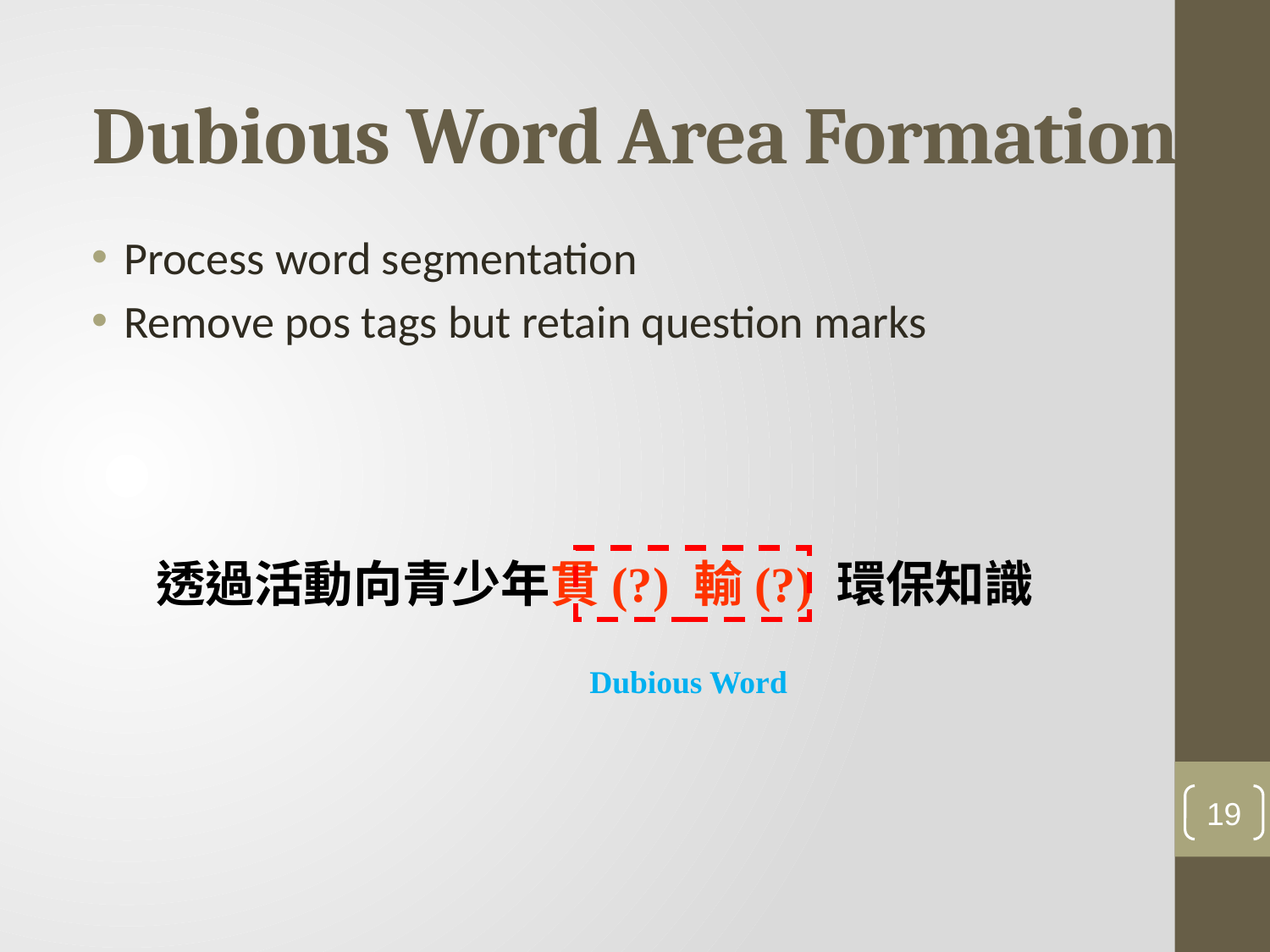

# Dubious Word Area Formation
Process word segmentation
Remove pos tags but retain question marks
透過活動向青少年貫(?) 輸(?) 環保知識

Dubious Word
19